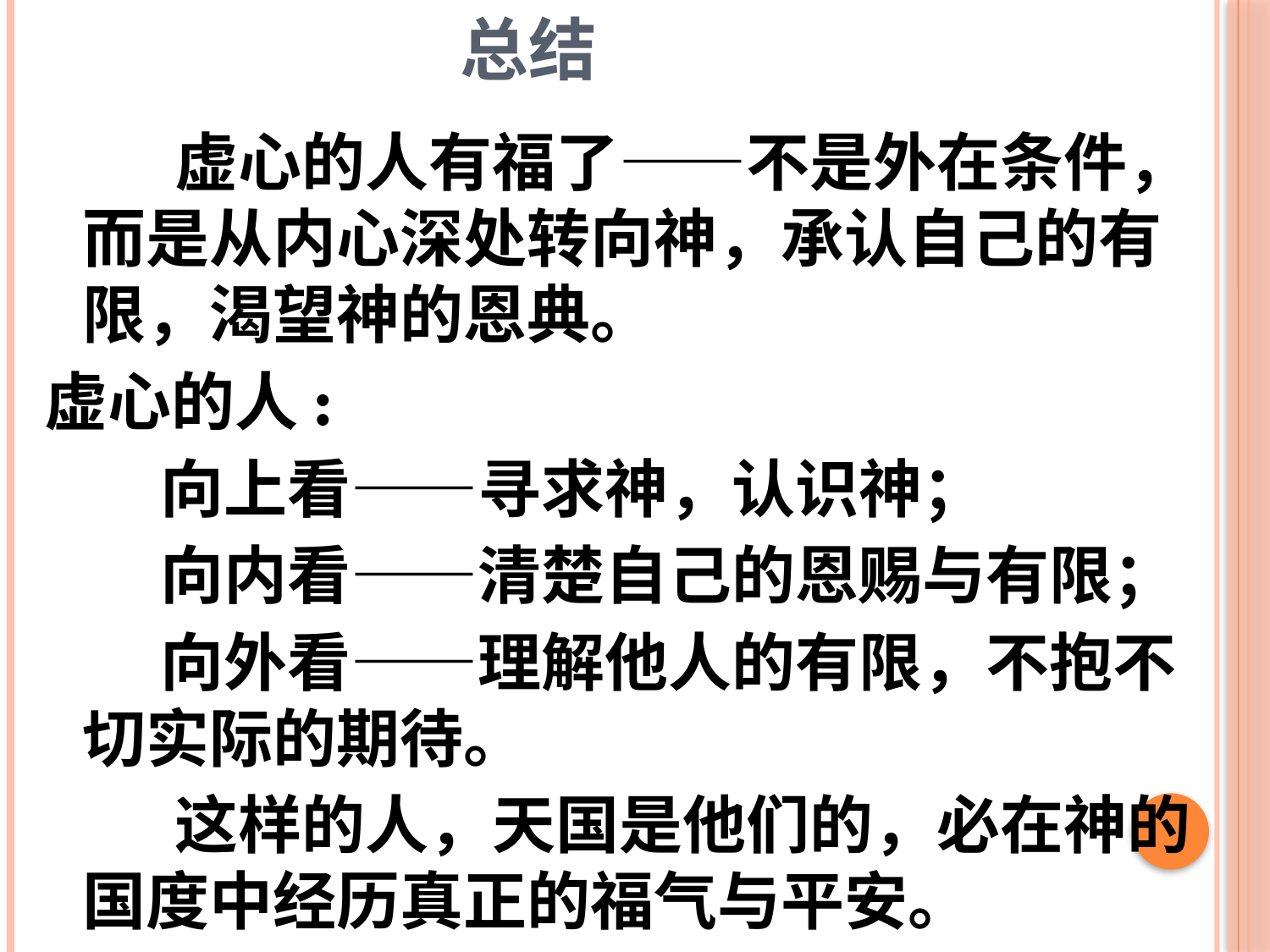

# 总结
        虚心的人有福了——不是外在条件，而是从内心深处转向神，承认自己的有限，渴望神的恩典。
虚心的人:
       向上看——寻求神，认识神；
       向内看——清楚自己的恩赐与有限；
       向外看——理解他人的有限，不抱不切实际的期待。
        这样的人，天国是他们的，必在神的国度中经历真正的福气与平安。